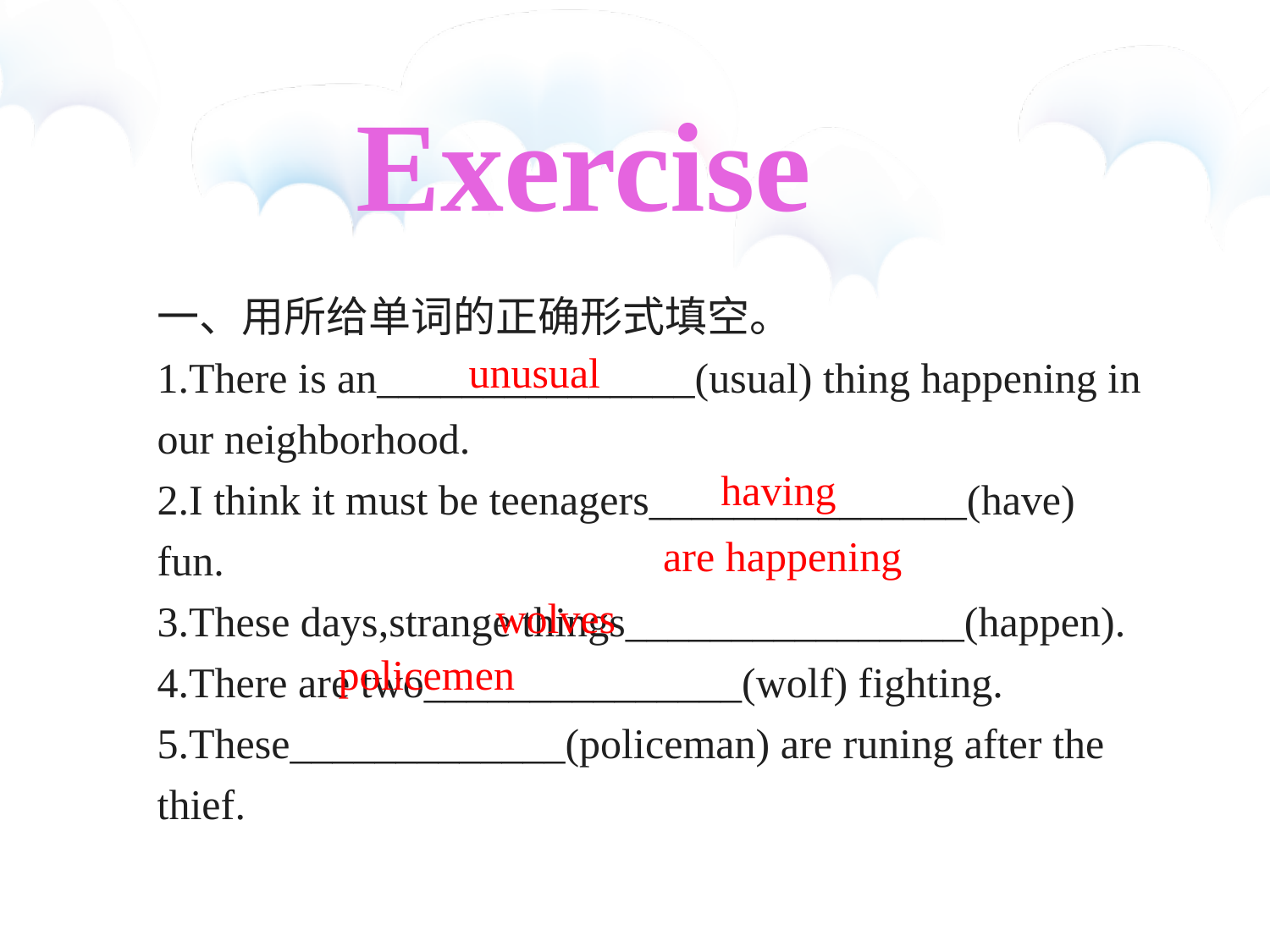

Exercise
一、用所给单词的正确形式填空。
1.There is an_______________(usual) thing happening in our neighborhood.
2.I think it must be teenagers_______________(have) fun.
3.These days,strange things________________(happen).
4.There are two_______________(wolf) fighting.
5.These_____________(policeman) are runing after the thief.
unusual
having
are happening
wolves
policemen